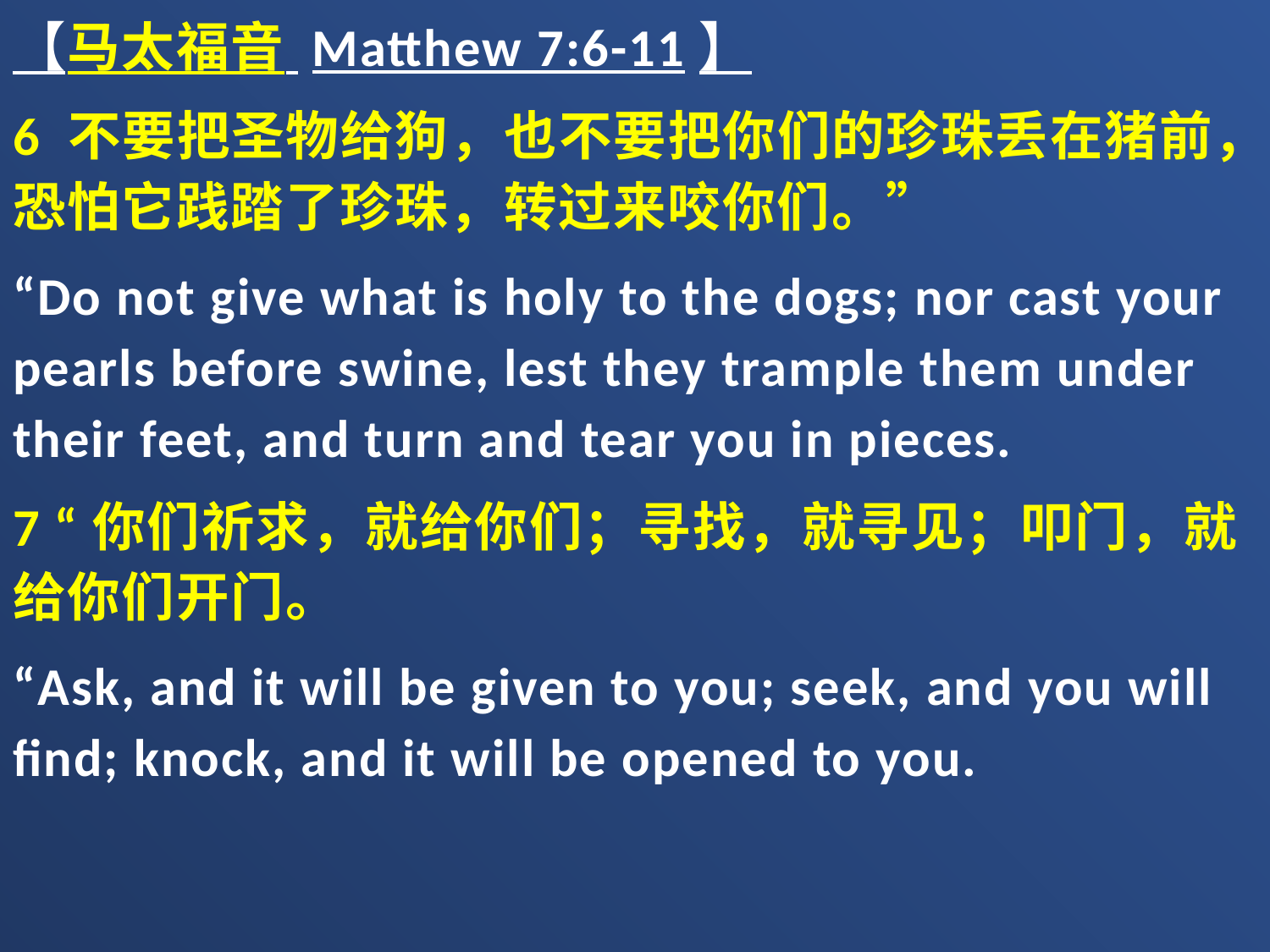

【马太福音 Matthew 7:6-11】
6 不要把圣物给狗，也不要把你们的珍珠丢在猪前，恐怕它践踏了珍珠，转过来咬你们。”
“Do not give what is holy to the dogs; nor cast your pearls before swine, lest they trample them under their feet, and turn and tear you in pieces.
7 “你们祈求，就给你们；寻找，就寻见；叩门，就给你们开门。
“Ask, and it will be given to you; seek, and you will find; knock, and it will be opened to you.